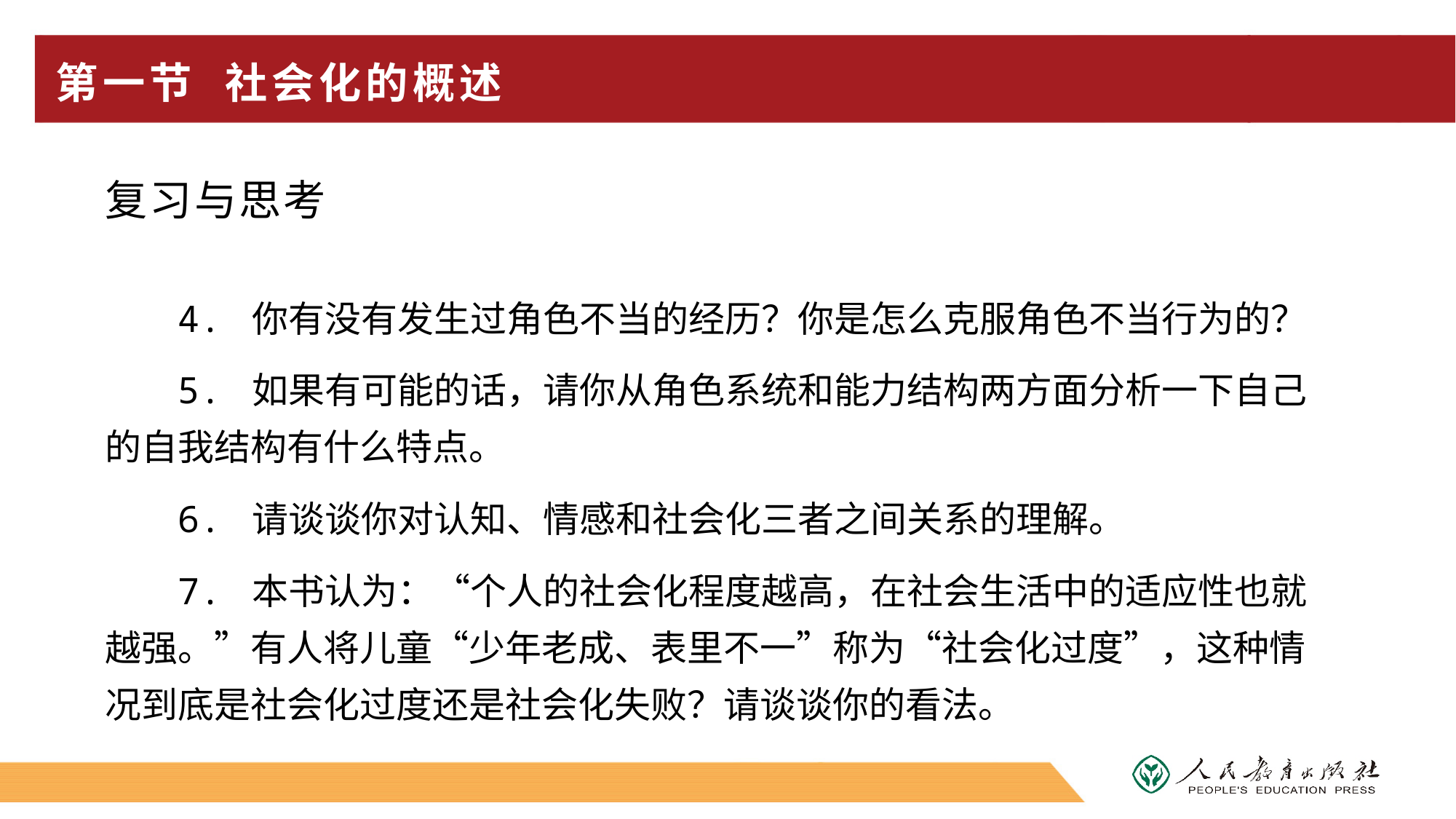

# 第一节  社会化的概述
复习与思考
4. 你有没有发生过角色不当的经历？你是怎么克服角色不当行为的？
5. 如果有可能的话，请你从角色系统和能力结构两方面分析一下自己的自我结构有什么特点。
6. 请谈谈你对认知、情感和社会化三者之间关系的理解。
7. 本书认为：“个人的社会化程度越高，在社会生活中的适应性也就越强。”有人将儿童“少年老成、表里不一”称为“社会化过度”，这种情况到底是社会化过度还是社会化失败？请谈谈你的看法。